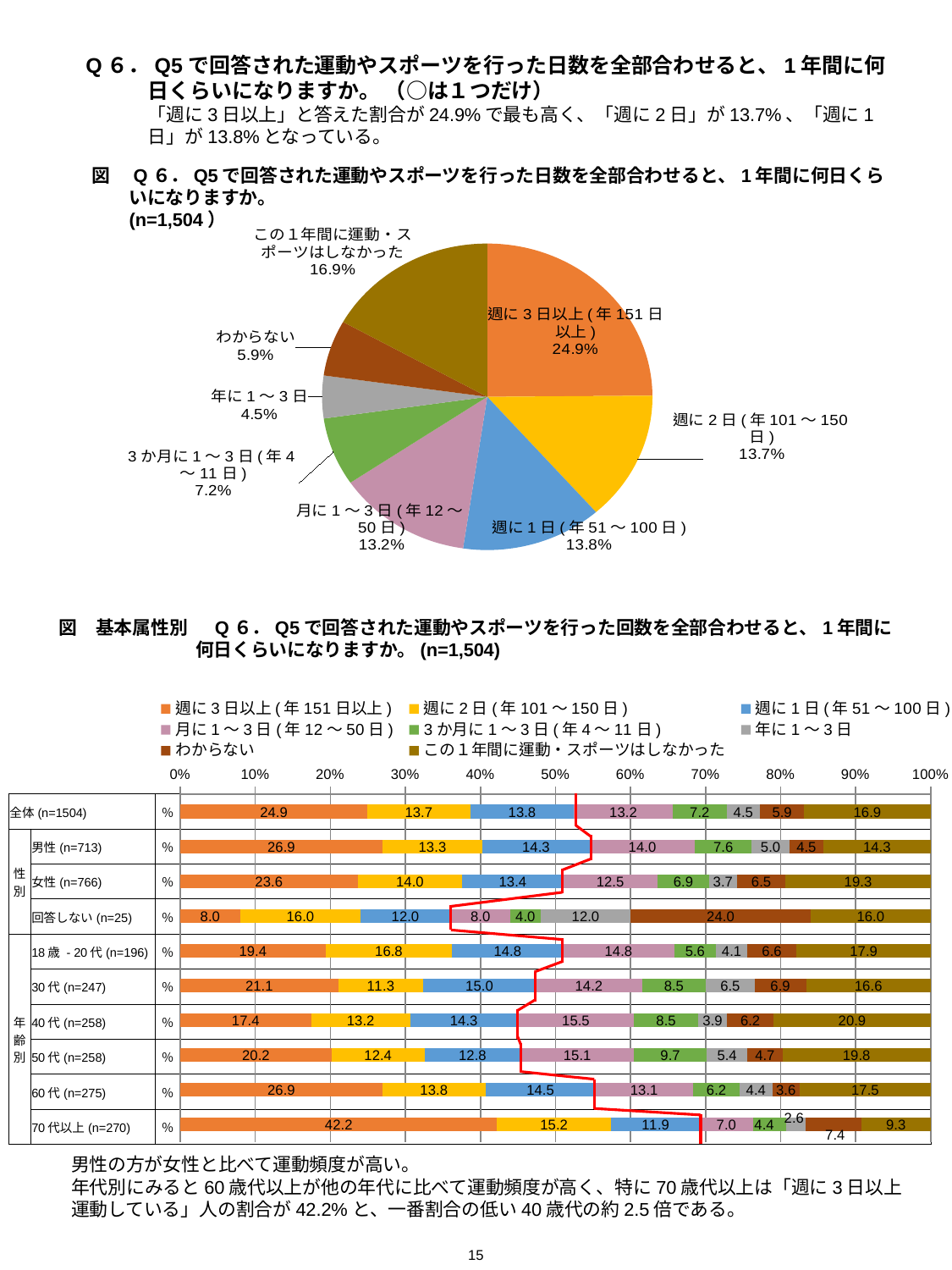

Q６．Q5で回答された運動やスポーツを行った日数を全部合わせると、1年間に何日くらいになりますか。 （○は１つだけ）
「週に3日以上」と答えた割合が24.9%で最も高く、「週に2日」が13.7%、「週に1日」が13.8%となっている。
図　Q６．Q5で回答された運動やスポーツを行った日数を全部合わせると、1年間に何日くらいになりますか。
(n=1,504）

### Chart

| Category |  |
|---|---|
| 週に3日以上(年151日以上) | 24.9 |
| 週に2日(年101～150日) | 13.7 |
| 週に1日(年51～100日) | 13.8 |
| 月に1～3日(年12～50日) | 13.2 |
| 3か月に1～3日(年4～11日) | 7.2 |
| 年に1～3日 | 4.5 |
| わからない | 5.9 |
| この１年間に運動・スポーツはしなかった | 16.9 |
図　基本属性別　 Q６．Q5で回答された運動やスポーツを行った回数を全部合わせると、1年間に何日くらいになりますか。(n=1,504)

### Chart

| Category | 週に3日以上(年151日以上) | 週に2日(年101～150日) | 週に1日(年51～100日) | 月に1～3日(年12～50日) | 3か月に1～3日(年4～11日) | 年に1～3日 | わからない | この１年間に運動・スポーツはしなかった |
|---|---|---|---|---|---|---|---|---|
| 全体(n=1504) | 24.93351063829787 | 13.696808510638297 | 13.829787234042554 | 13.164893617021276 | 7.180851063829788 | 4.454787234042553 | 5.851063829787234 | 16.888297872340427 |
| 男性(n=713) | 26.928471248246844 | 13.323983169705471 | 14.305750350631135 | 14.025245441795231 | 7.573632538569425 | 5.049088359046284 | 4.488078541374474 | 14.305750350631135 |
| 女性(n=766) | 23.629242819843345 | 13.968668407310705 | 13.446475195822455 | 12.532637075718016 | 6.919060052219321 | 3.6553524804177546 | 6.527415143603133 | 19.321148825065272 |
| 回答しない(n=25) | 8.0 | 16.0 | 12.0 | 8.0 | 4.0 | 12.0 | 24.0 | 16.0 |
| 18歳 - 20代(n=196) | 19.387755102040817 | 16.836734693877553 | 14.795918367346939 | 14.795918367346939 | 5.612244897959184 | 4.081632653061225 | 6.632653061224491 | 17.857142857142858 |
| 30代(n=247) | 21.052631578947366 | 11.336032388663966 | 14.979757085020243 | 14.17004048582996 | 8.502024291497976 | 6.477732793522268 | 6.882591093117409 | 16.59919028340081 |
| 40代(n=258) | 17.441860465116278 | 13.17829457364341 | 14.341085271317828 | 15.503875968992249 | 8.527131782945736 | 3.8759689922480622 | 6.2015503875969 | 20.930232558139533 |
| 50代(n=258) | 20.155038759689923 | 12.403100775193797 | 12.790697674418604 | 15.11627906976744 | 9.689922480620154 | 5.426356589147288 | 4.651162790697675 | 19.767441860465116 |
| 60代(n=275) | 26.90909090909091 | 13.818181818181818 | 14.545454545454547 | 13.09090909090909 | 6.1818181818181825 | 4.363636363636363 | 3.6363636363636367 | 17.454545454545453 |
| 70代以上(n=270) | 42.22222222222222 | 15.185185185185185 | 11.851851851851853 | 7.037037037037037 | 4.444444444444445 | 2.5925925925925926 | 7.407407407407407 | 9.25925925925926 |
| 全体(n=1504) |  | ％ |  |
| --- | --- | --- | --- |
| 性別 | 男性(n=713) | ％ |  |
|  | 女性(n=766) | ％ |  |
|  | 回答しない(n=25) | ％ |  |
| 年齢別 | 18歳 - 20代(n=196) | ％ |  |
|  | 30代(n=247) | ％ |  |
|  | 40代(n=258) | ％ |  |
|  | 50代(n=258) | ％ |  |
|  | 60代(n=275) | ％ |  |
|  | 70代以上(n=270) | ％ |  |
男性の方が女性と比べて運動頻度が高い。
年代別にみると60歳代以上が他の年代に比べて運動頻度が高く、特に70歳代以上は「週に3日以上運動している」人の割合が42.2%と、一番割合の低い40歳代の約2.5倍である。
15